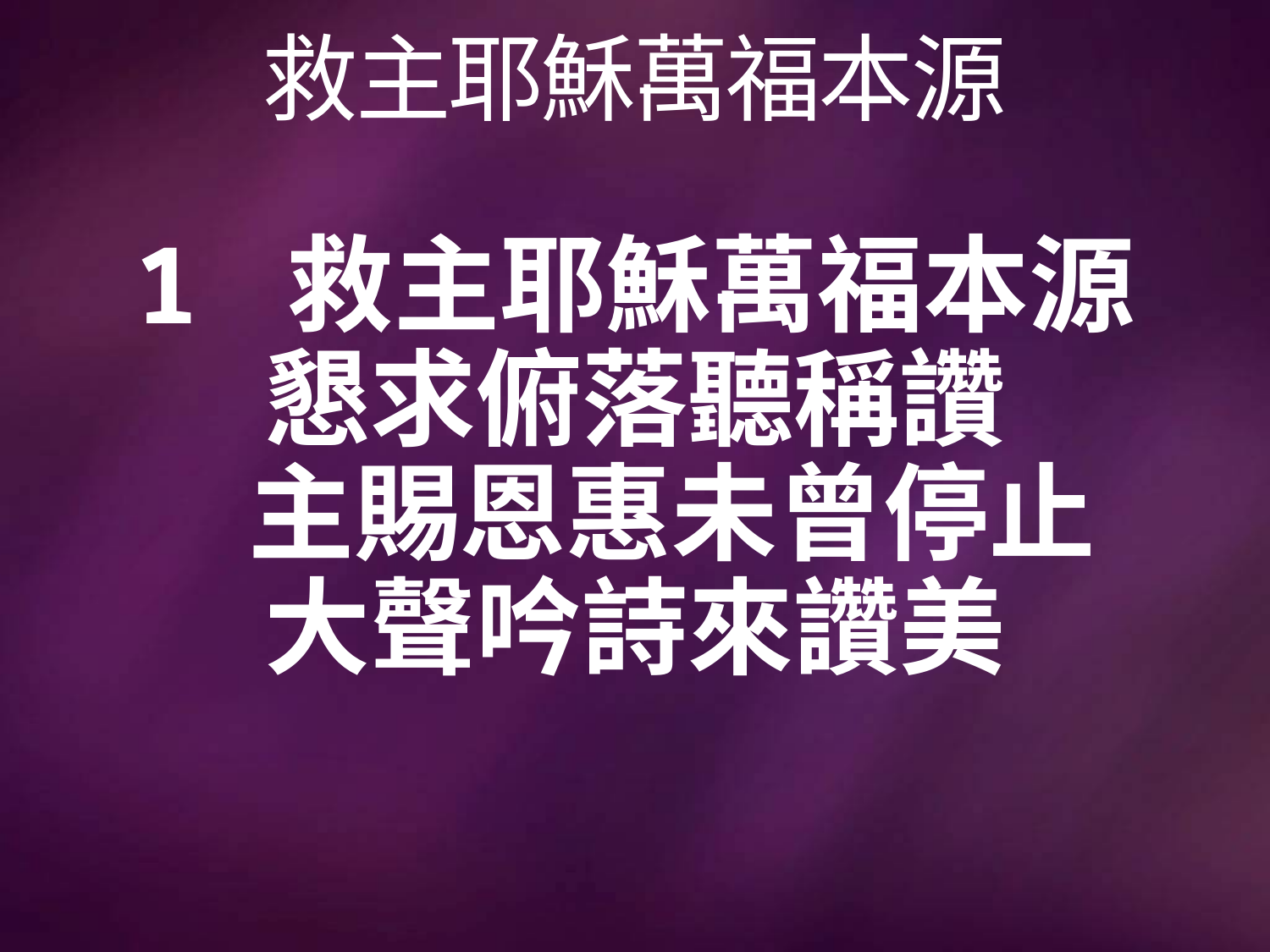

# 救主耶穌萬福本源
1 救主耶穌萬福本源
懇求俯落聽稱讚
  主賜恩惠未曾停止
大聲吟詩來讚美